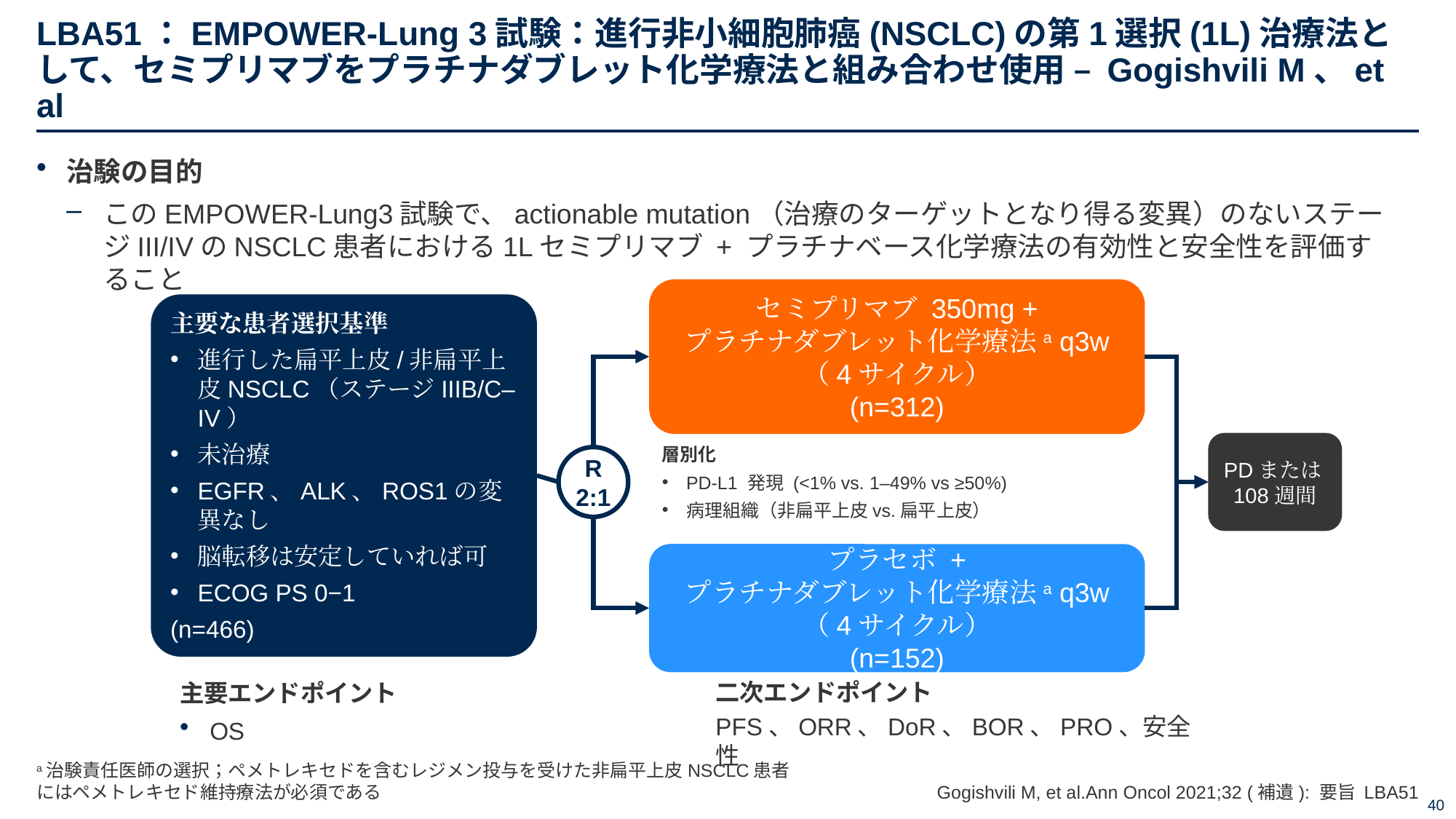

# LBA51：EMPOWER-Lung 3試験：進行非小細胞肺癌(NSCLC)の第1選択(1L)治療法として、セミプリマブをプラチナダブレット化学療法と組み合わせ使用 – Gogishvili M、et al
治験の目的
このEMPOWER-Lung3試験で、actionable mutation（治療のターゲットとなり得る変異）のないステージIII/IVのNSCLC患者における1Lセミプリマブ + プラチナベース化学療法の有効性と安全性を評価すること
セミプリマブ 350mg +
プラチナダブレット化学療法a q3w
（4サイクル）
(n=312)
主要な患者選択基準
進行した扁平上皮/非扁平上皮NSCLC（ステージIIIB/C–IV）
未治療
EGFR、ALK、ROS1の変異なし
脳転移は安定していれば可
ECOG PS 0−1
(n=466)
PDまたは108週間
層別化
PD-L1 発現 (<1% vs. 1–49% vs ≥50%)
病理組織（非扁平上皮vs.扁平上皮）
R
2:1
プラセボ +
プラチナダブレット化学療法a q3w
（4サイクル）
(n=152)
主要エンドポイント
OS

二次エンドポイント
PFS、ORR、DoR、BOR、PRO、安全性
a治験責任医師の選択；ペメトレキセドを含むレジメン投与を受けた非扁平上皮NSCLC患者にはペメトレキセド維持療法が必須である
Gogishvili M, et al.Ann Oncol 2021;32 (補遺): 要旨 LBA51